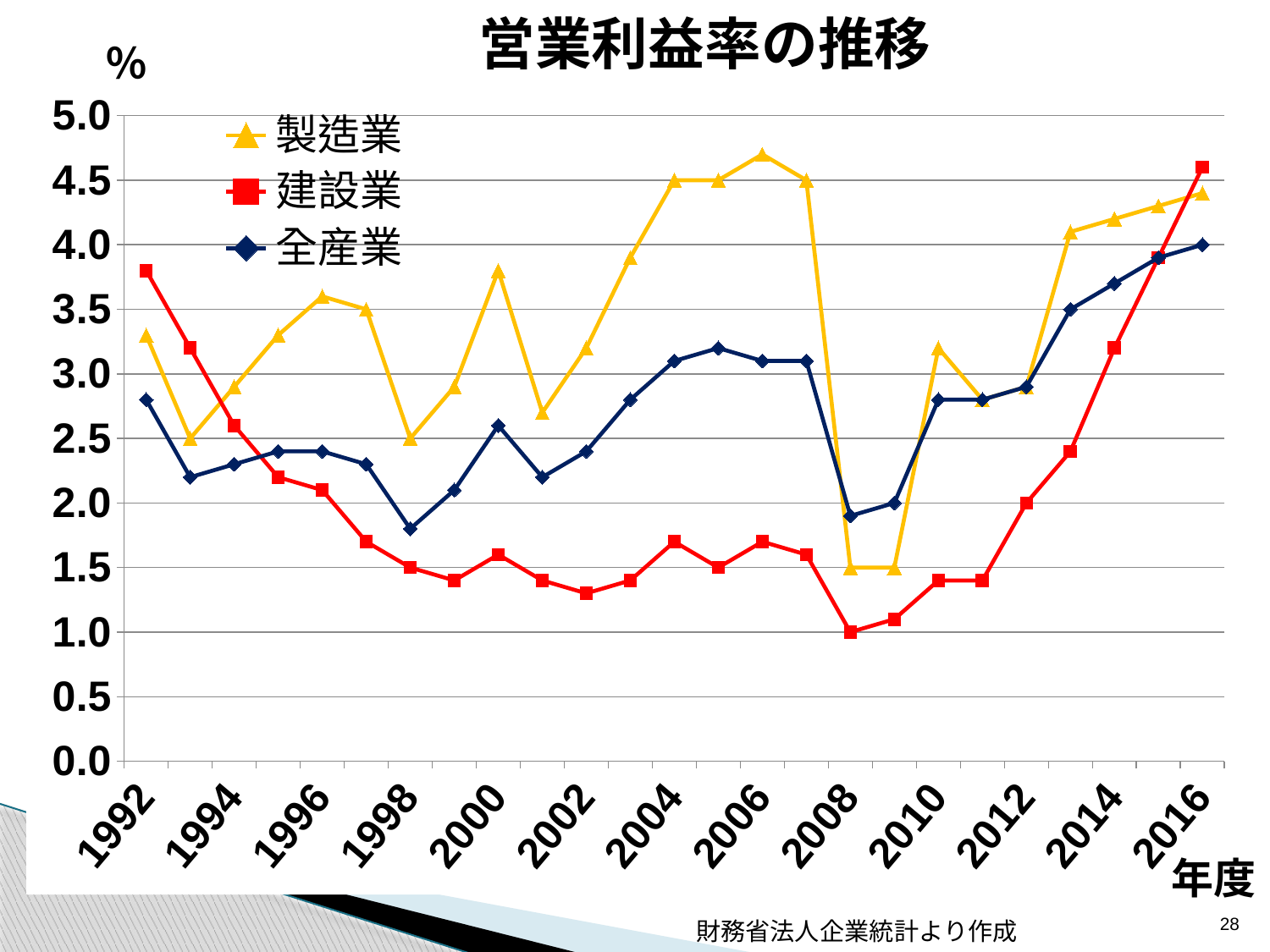

営業利益率の推移
％

### Chart

| Category | 製造業 | 建設業 | 全産業 |
|---|---|---|---|
| 1992 | 3.3 | 3.8 | 2.8 |
| 1993 | 2.5 | 3.2 | 2.2 |
| 1994 | 2.9 | 2.6 | 2.3 |
| 1995 | 3.3 | 2.2 | 2.4 |
| 1996 | 3.6 | 2.1 | 2.4 |
| 1997 | 3.5 | 1.7 | 2.3 |
| 1998 | 2.5 | 1.5 | 1.8 |
| 1999 | 2.9 | 1.4 | 2.1 |
| 2000 | 3.8 | 1.6 | 2.6 |
| 2001 | 2.7 | 1.4 | 2.2 |
| 2002 | 3.2 | 1.3 | 2.4 |
| 2003 | 3.9 | 1.4 | 2.8 |
| 2004 | 4.5 | 1.7 | 3.1 |
| 2005 | 4.5 | 1.5 | 3.2 |
| 2006 | 4.7 | 1.7 | 3.1 |
| 2007 | 4.5 | 1.6 | 3.1 |
| 2008 | 1.5 | 1.0 | 1.9 |
| 2009 | 1.5 | 1.1 | 2.0 |
| 2010 | 3.2 | 1.4 | 2.8 |
| 2011 | 2.8 | 1.4 | 2.8 |
| 2012 | 2.9 | 2.0 | 2.9 |
| 2013 | 4.1 | 2.4 | 3.5 |
| 2014 | 4.2 | 3.2 | 3.7 |
| 2015 | 4.3 | 3.9 | 3.9 |
| 2016 | 4.4 | 4.6 | 4.0 |
年度
28
財務省法人企業統計より作成